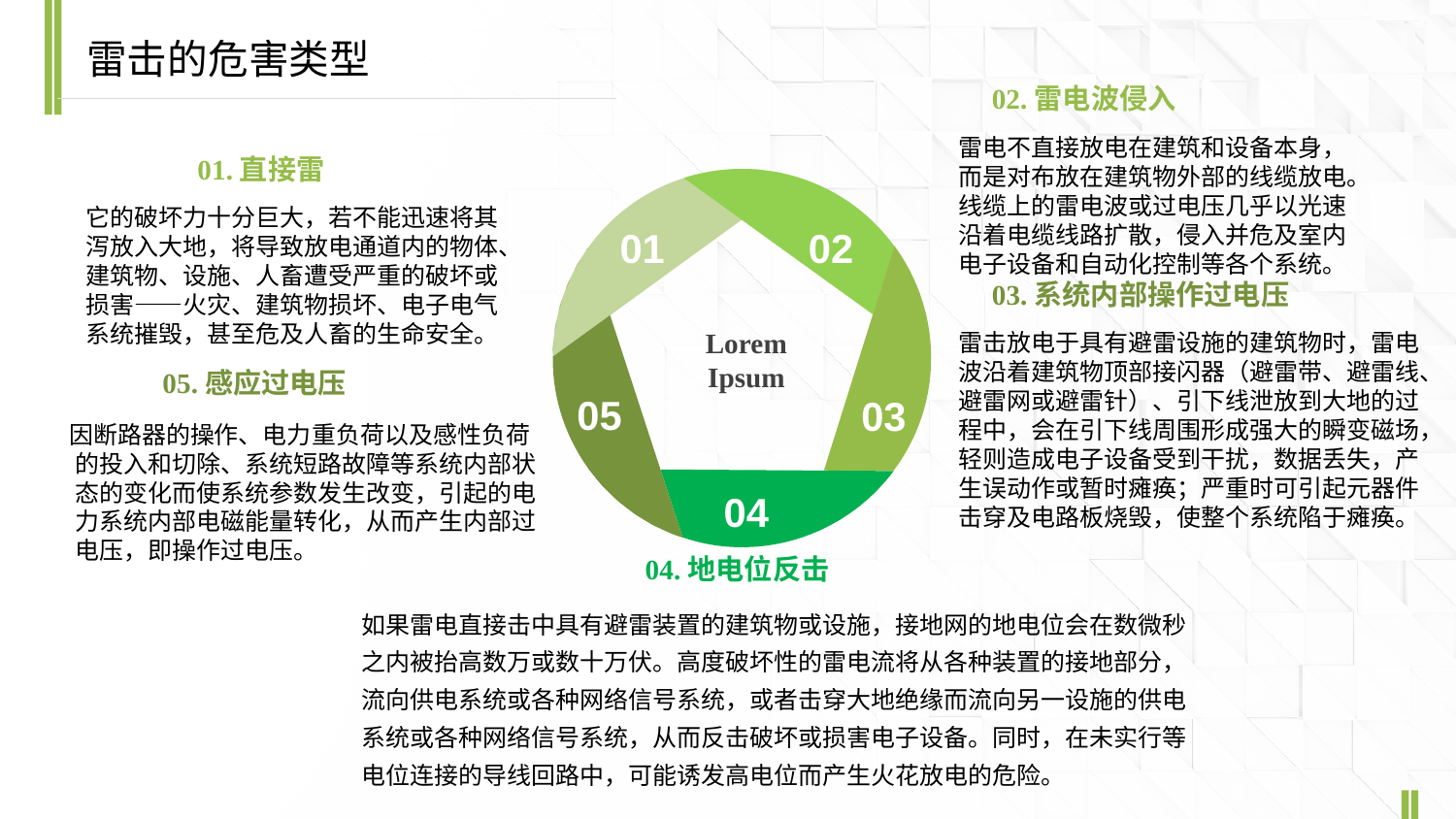

雷击的危害类型
02.雷电波侵入

01
02

Lorem Ipsum

05
03
04
雷电不直接放电在建筑和设备本身，而是对布放在建筑物外部的线缆放电。线缆上的雷电波或过电压几乎以光速沿着电缆线路扩散，侵入并危及室内电子设备和自动化控制等各个系统。
01.直接雷
它的破坏力十分巨大，若不能迅速将其泻放入大地，将导致放电通道内的物体、建筑物、设施、人畜遭受严重的破坏或损害——火灾、建筑物损坏、电子电气系统摧毁，甚至危及人畜的生命安全。
03.系统内部操作过电压
雷击放电于具有避雷设施的建筑物时，雷电波沿着建筑物顶部接闪器（避雷带、避雷线、避雷网或避雷针）、引下线泄放到大地的过程中，会在引下线周围形成强大的瞬变磁场，轻则造成电子设备受到干扰，数据丢失，产生误动作或暂时瘫痪；严重时可引起元器件击穿及电路板烧毁，使整个系统陷于瘫痪。
05.感应过电压
        因断路器的操作、电力重负荷以及感性负荷的投入和切除、系统短路故障等系统内部状态的变化而使系统参数发生改变，引起的电力系统内部电磁能量转化，从而产生内部过电压，即操作过电压。
04.地电位反击
如果雷电直接击中具有避雷装置的建筑物或设施，接地网的地电位会在数微秒之内被抬高数万或数十万伏。高度破坏性的雷电流将从各种装置的接地部分，流向供电系统或各种网络信号系统，或者击穿大地绝缘而流向另一设施的供电系统或各种网络信号系统，从而反击破坏或损害电子设备。同时，在未实行等电位连接的导线回路中，可能诱发高电位而产生火花放电的危险。